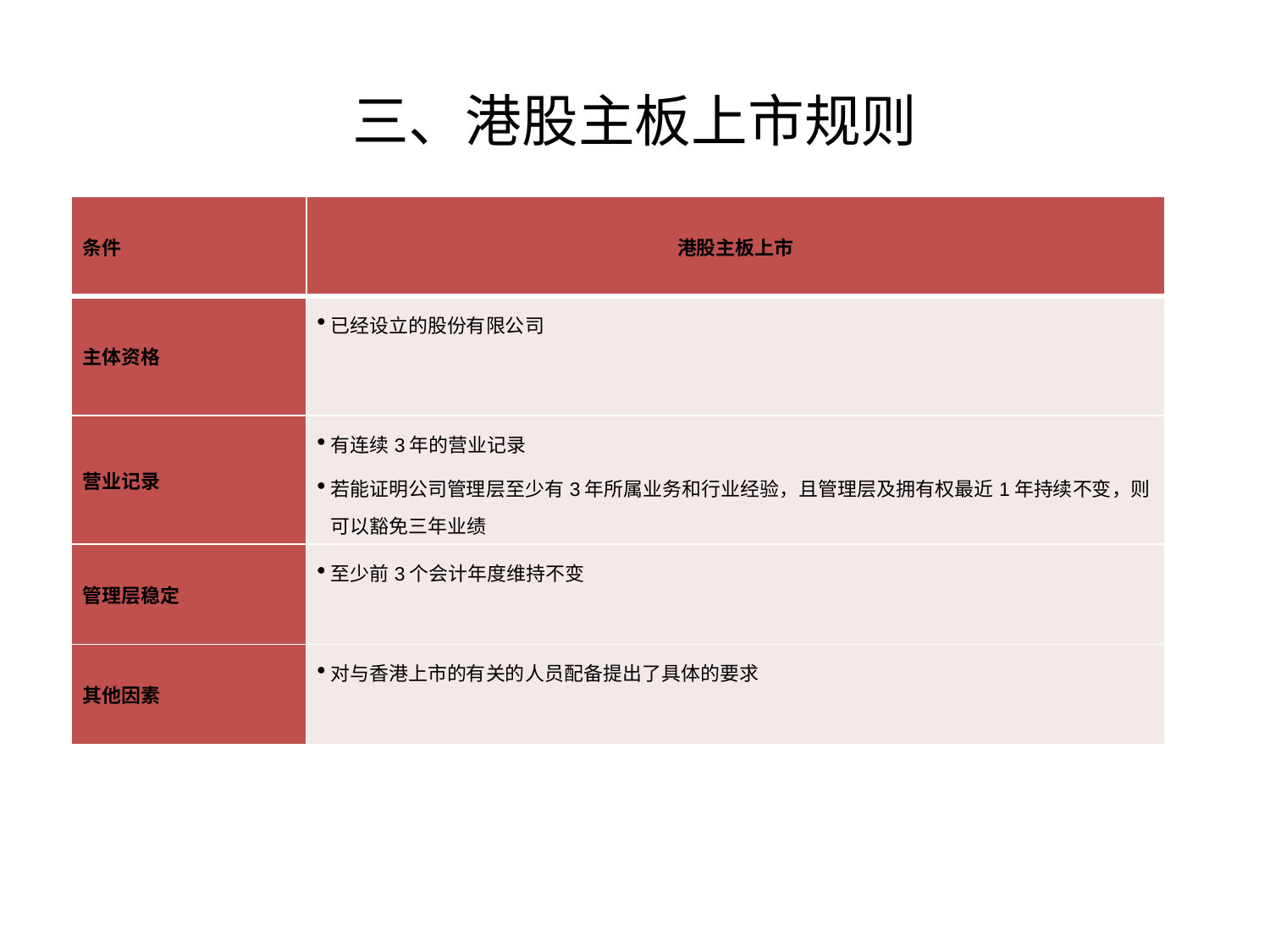

三、港股主板上市规则
| 条件 | 港股主板上市 |
| --- | --- |
| 主体资格 | 已经设立的股份有限公司 |
| 营业记录 | 有连续3年的营业记录 若能证明公司管理层至少有3年所属业务和行业经验，且管理层及拥有权最近1年持续不变，则可以豁免三年业绩 |
| 管理层稳定 | 至少前3个会计年度维持不变 |
| 其他因素 | 对与香港上市的有关的人员配备提出了具体的要求 |